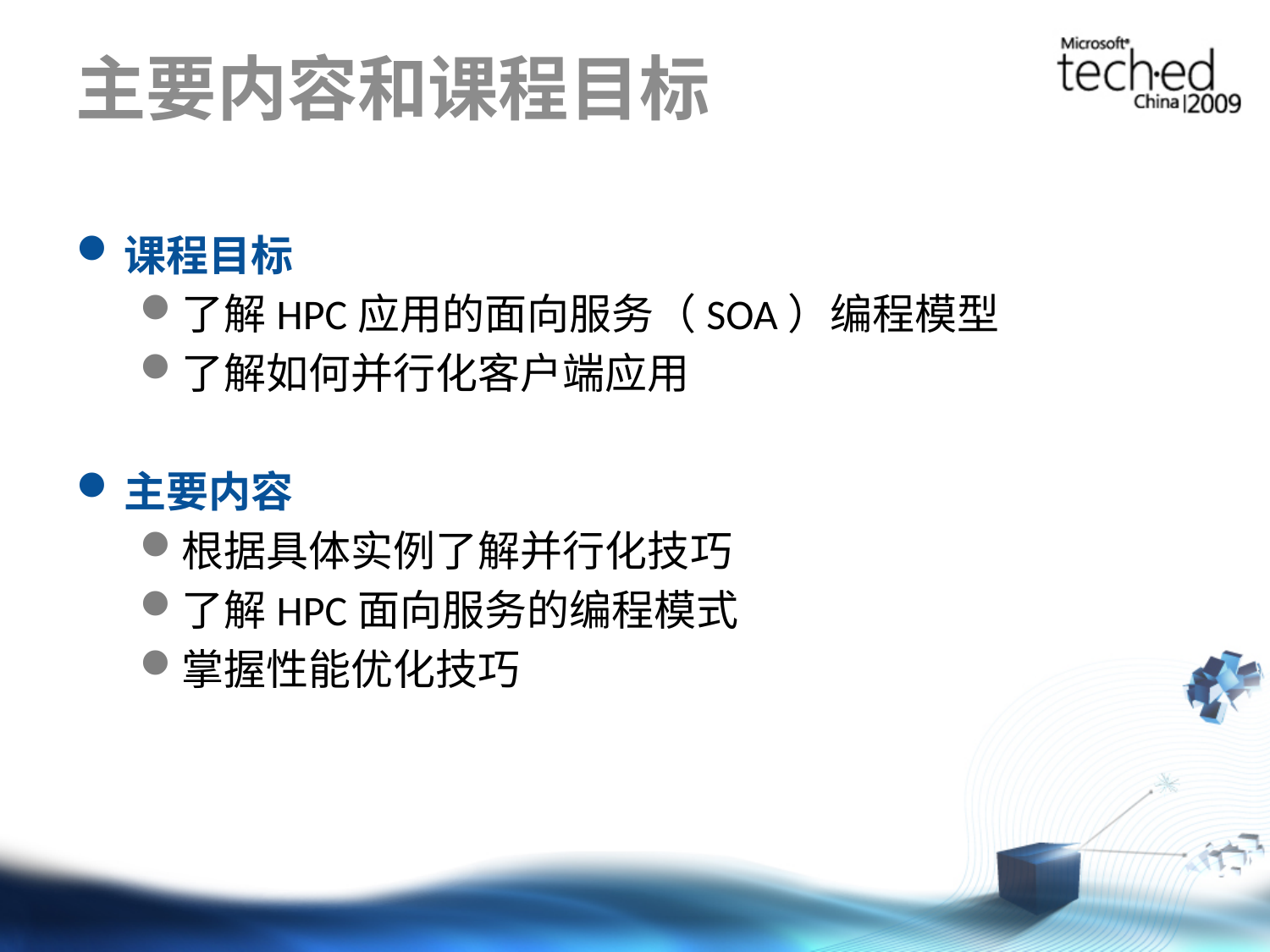

# 主要内容和课程目标
课程目标
了解HPC应用的面向服务（SOA）编程模型
了解如何并行化客户端应用

主要内容
根据具体实例了解并行化技巧
了解HPC面向服务的编程模式
掌握性能优化技巧